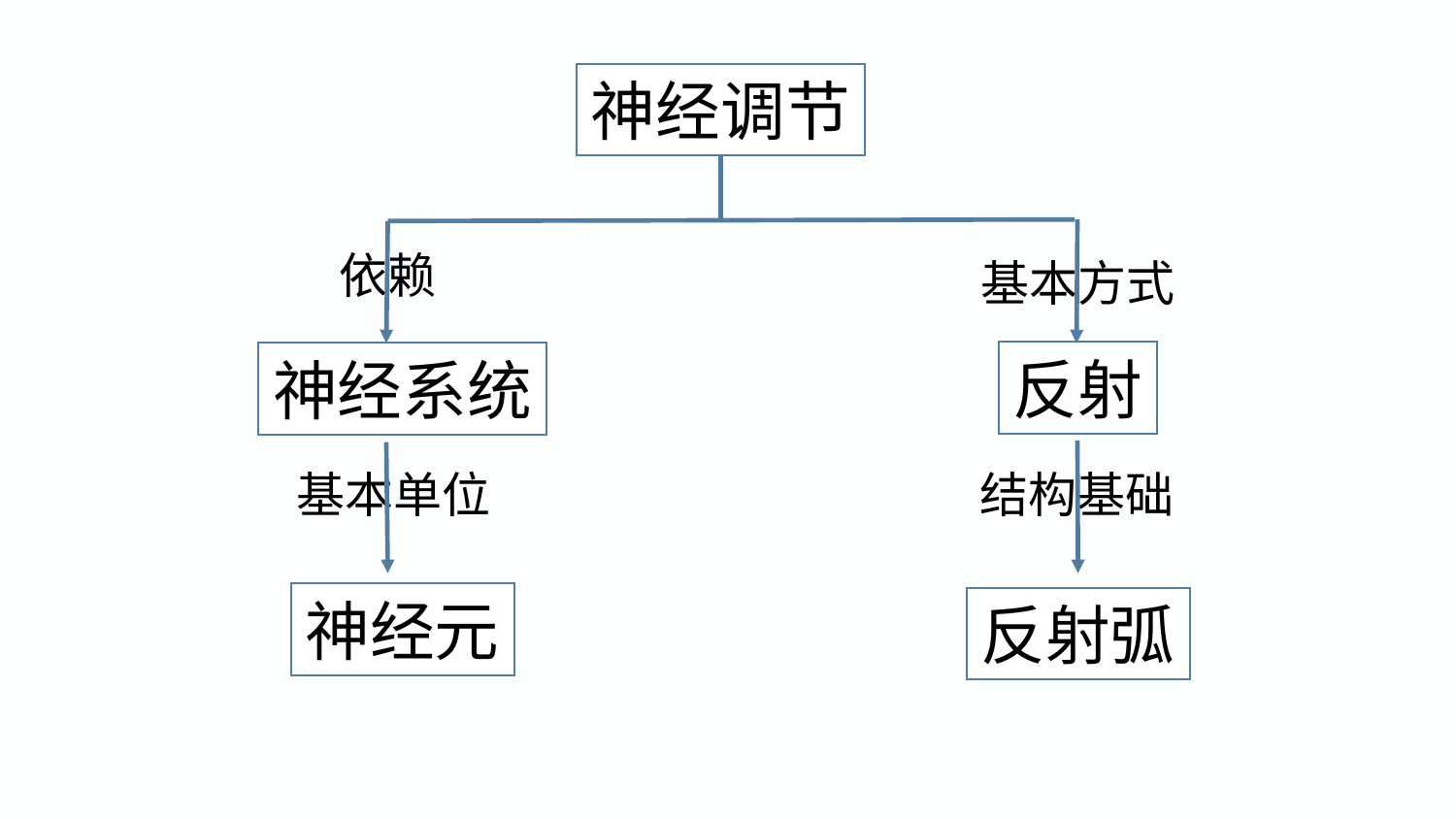

神经调节
依赖
基本方式
反射
神经系统
基本单位
结构基础
神经元
反射弧